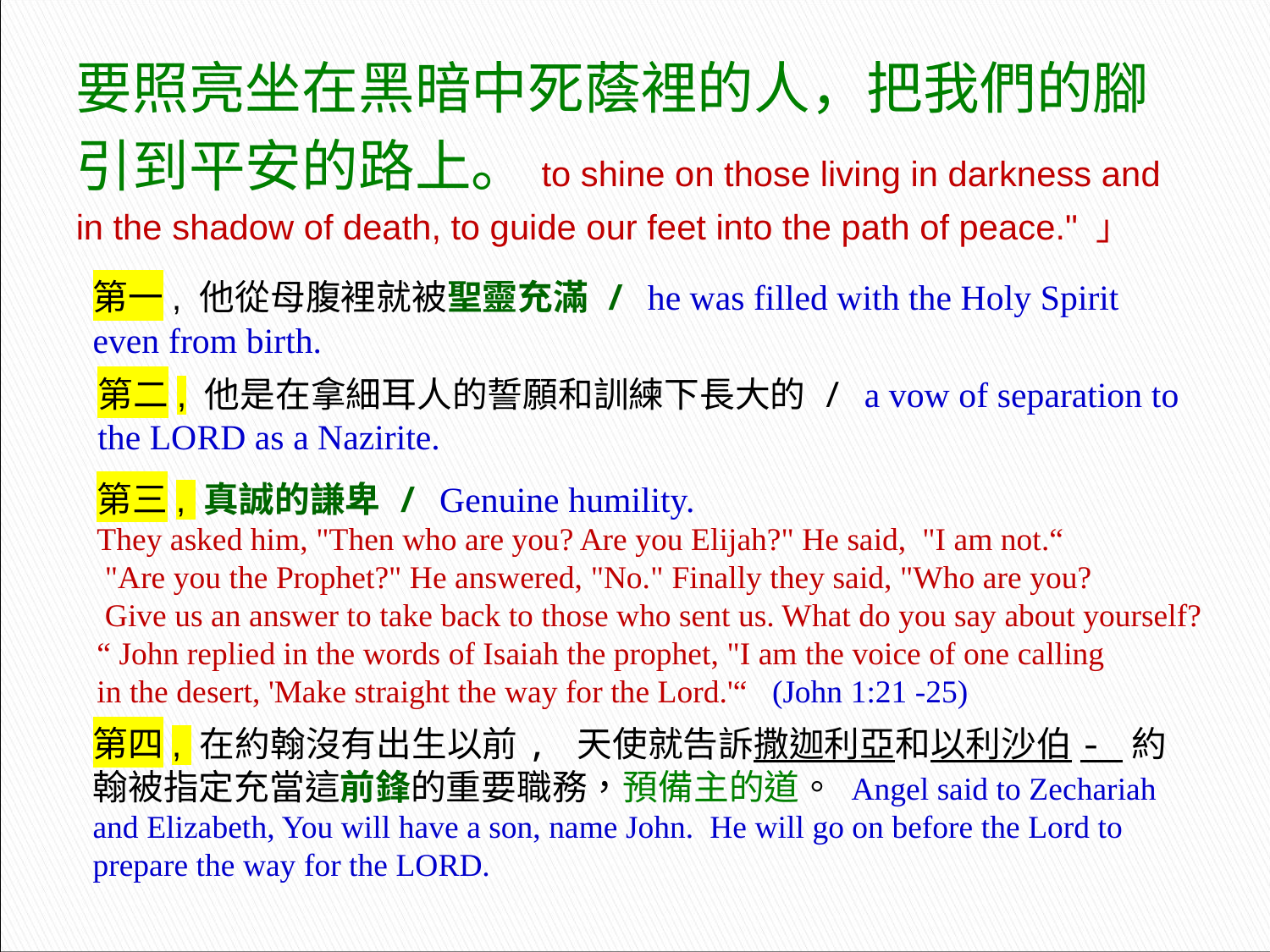

要照亮坐在黑暗中死蔭裡的人，把我們的腳引到平安的路上。to shine on those living in darkness and in the shadow of death, to guide our feet into the path of peace." 」
第一, 他從母腹裡就被聖靈充滿 / he was filled with the Holy Spirit even from birth.
第二, 他是在拿細耳人的誓願和訓練下長大的 / a vow of separation to the LORD as a Nazirite.
第三, 真誠的謙卑 / Genuine humility.
They asked him, "Then who are you? Are you Elijah?" He said,  "I am not.“
 "Are you the Prophet?" He answered, "No." Finally they said, "Who are you?
 Give us an answer to take back to those who sent us. What do you say about yourself?
“ John replied in the words of Isaiah the prophet, "I am the voice of one calling
in the desert, 'Make straight the way for the Lord.'“   (John 1:21 -25)

第四, 在約翰沒有出生以前, 天使就告訴撒迦利亞和以利沙伯- 約翰被指定充當這前鋒的重要職務，預備主的道。 Angel said to Zechariah and Elizabeth, You will have a son, name John.  He will go on before the Lord to prepare the way for the LORD.